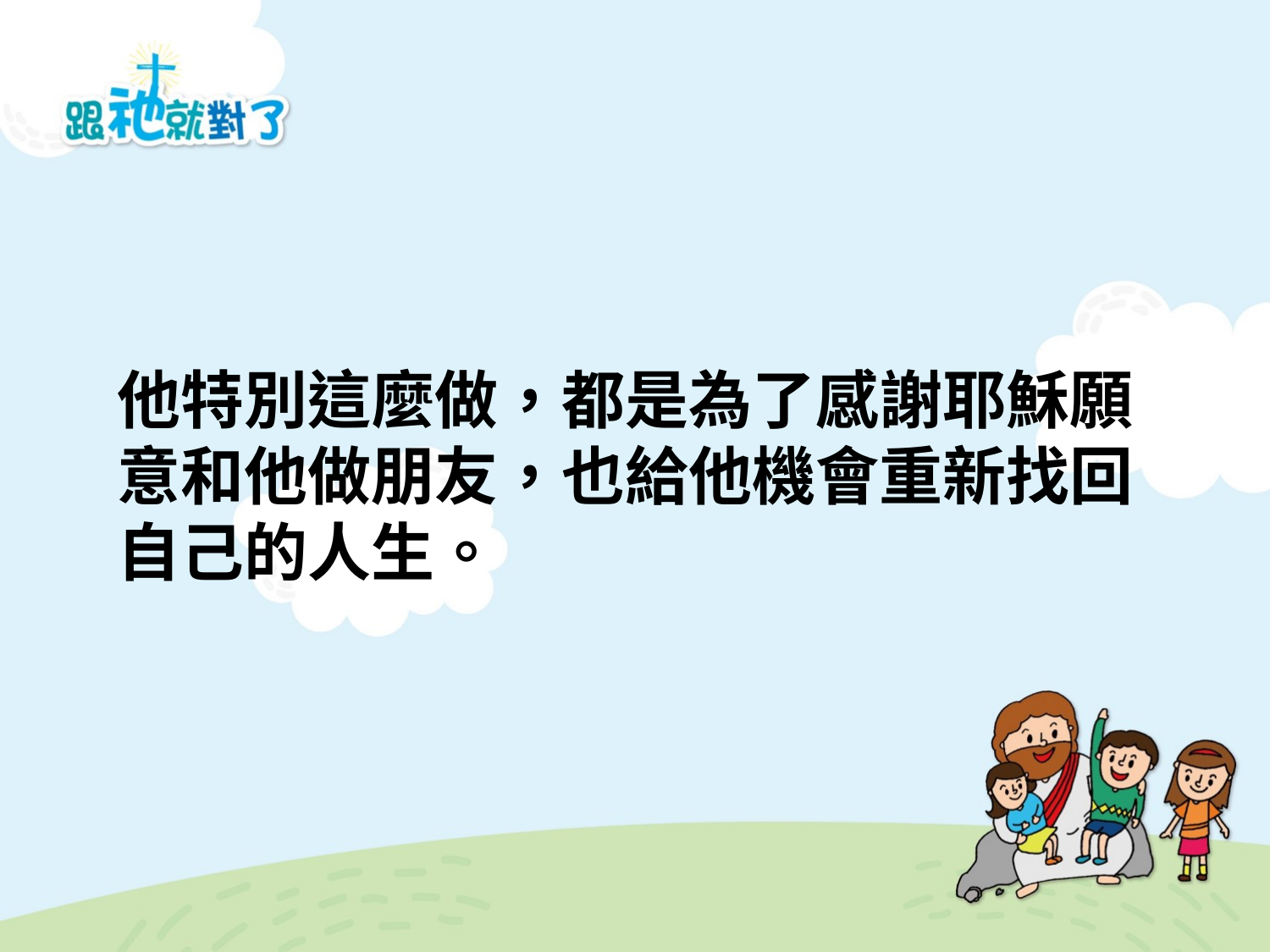

他特別這麼做，都是為了感謝耶穌願意和他做朋友，也給他機會重新找回自己的人生。